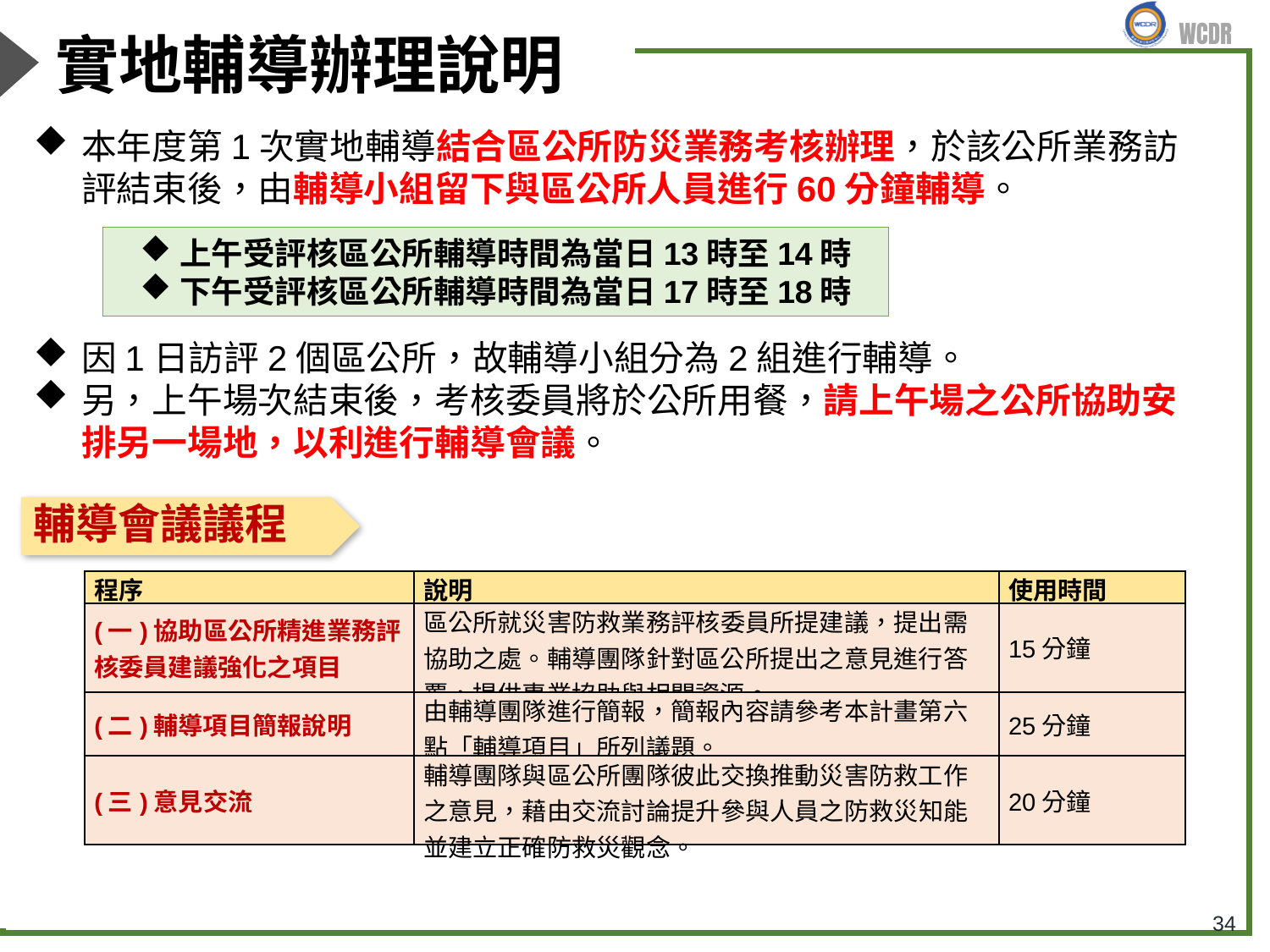

# 實地輔導辦理說明
本年度第1次實地輔導結合區公所防災業務考核辦理，於該公所業務訪評結束後，由輔導小組留下與區公所人員進行60分鐘輔導。

因1日訪評2個區公所，故輔導小組分為2組進行輔導。
另，上午場次結束後，考核委員將於公所用餐，請上午場之公所協助安排另一場地，以利進行輔導會議。
上午受評核區公所輔導時間為當日13時至14時
下午受評核區公所輔導時間為當日17時至18時
輔導會議議程
| 程序 | 說明 | 使用時間 |
| --- | --- | --- |
| (一)協助區公所精進業務評核委員建議強化之項目 | 區公所就災害防救業務評核委員所提建議，提出需協助之處。輔導團隊針對區公所提出之意見進行答覆，提供專業協助與相關資源。 | 15分鐘 |
| (二)輔導項目簡報說明 | 由輔導團隊進行簡報，簡報內容請參考本計畫第六點「輔導項目」所列議題。 | 25分鐘 |
| (三)意見交流 | 輔導團隊與區公所團隊彼此交換推動災害防救工作之意見，藉由交流討論提升參與人員之防救災知能並建立正確防救災觀念。 | 20分鐘 |
34